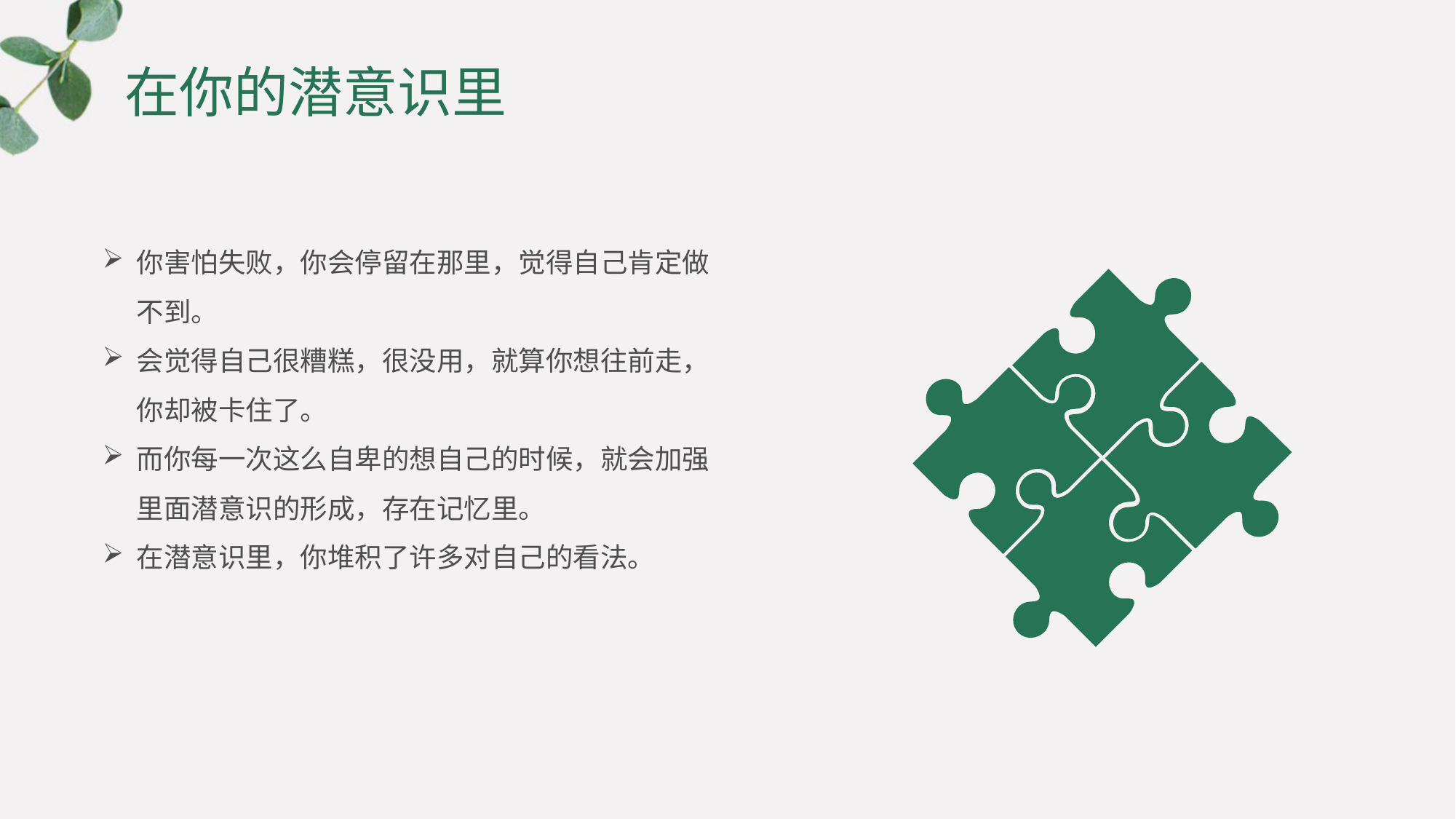

# 在你的潜意识里

你害怕失败，你会停留在那里，觉得自己肯定做不到。
会觉得自己很糟糕，很没用，就算你想往前走，你却被卡住了。
而你每一次这么自卑的想自己的时候，就会加强里面潜意识的形成，存在记忆里。
在潜意识里，你堆积了许多对自己的看法。